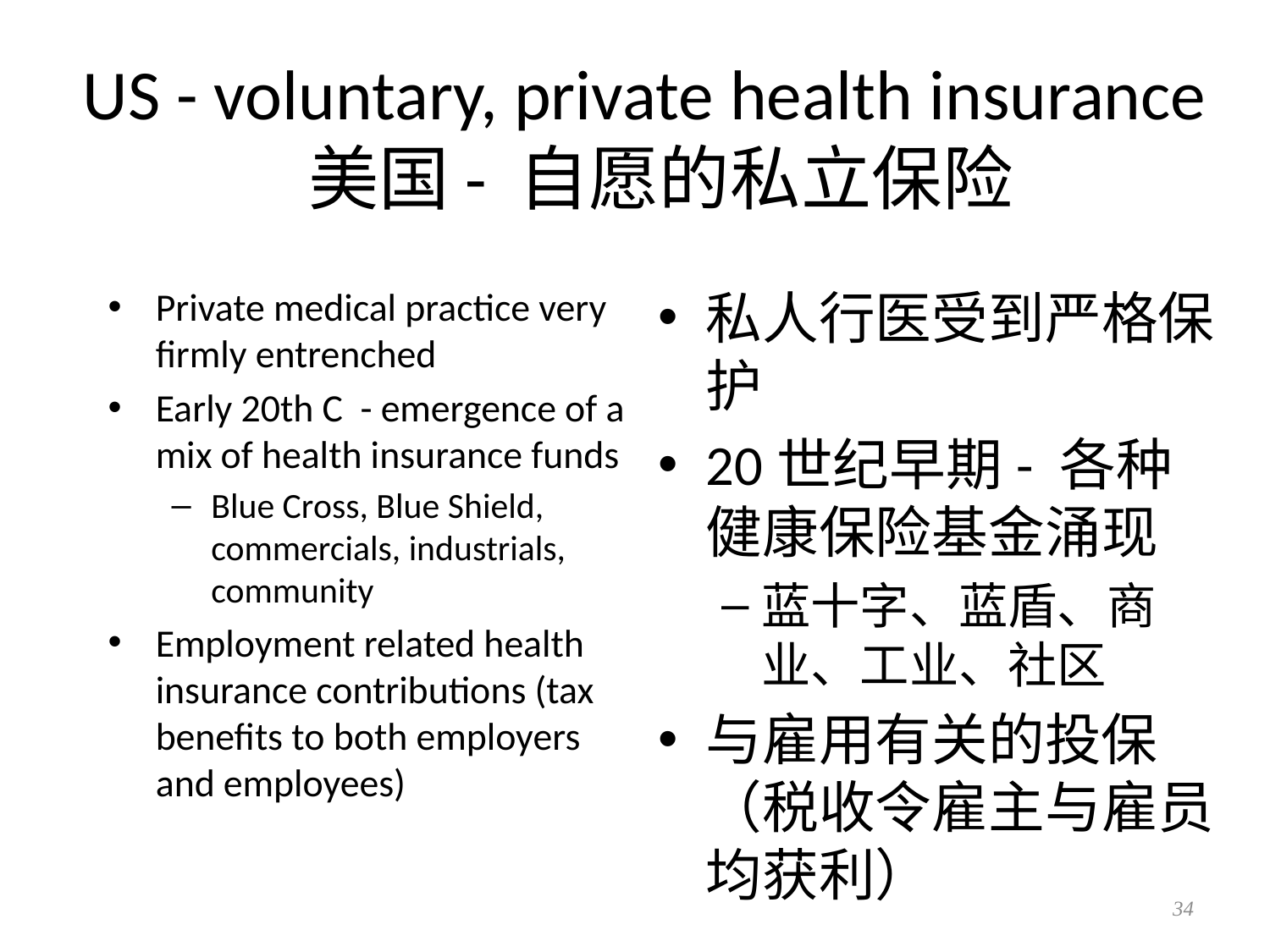

# US - voluntary, private health insurance 美国- 自愿的私立保险
Private medical practice very firmly entrenched
Early 20th C  - emergence of a mix of health insurance funds
Blue Cross, Blue Shield, commercials, industrials, community
Employment related health insurance contributions (tax benefits to both employers and employees)
私人行医受到严格保护
20世纪早期- 各种健康保险基金涌现
蓝十字、蓝盾、商业、工业、社区
与雇用有关的投保（税收令雇主与雇员均获利）
34